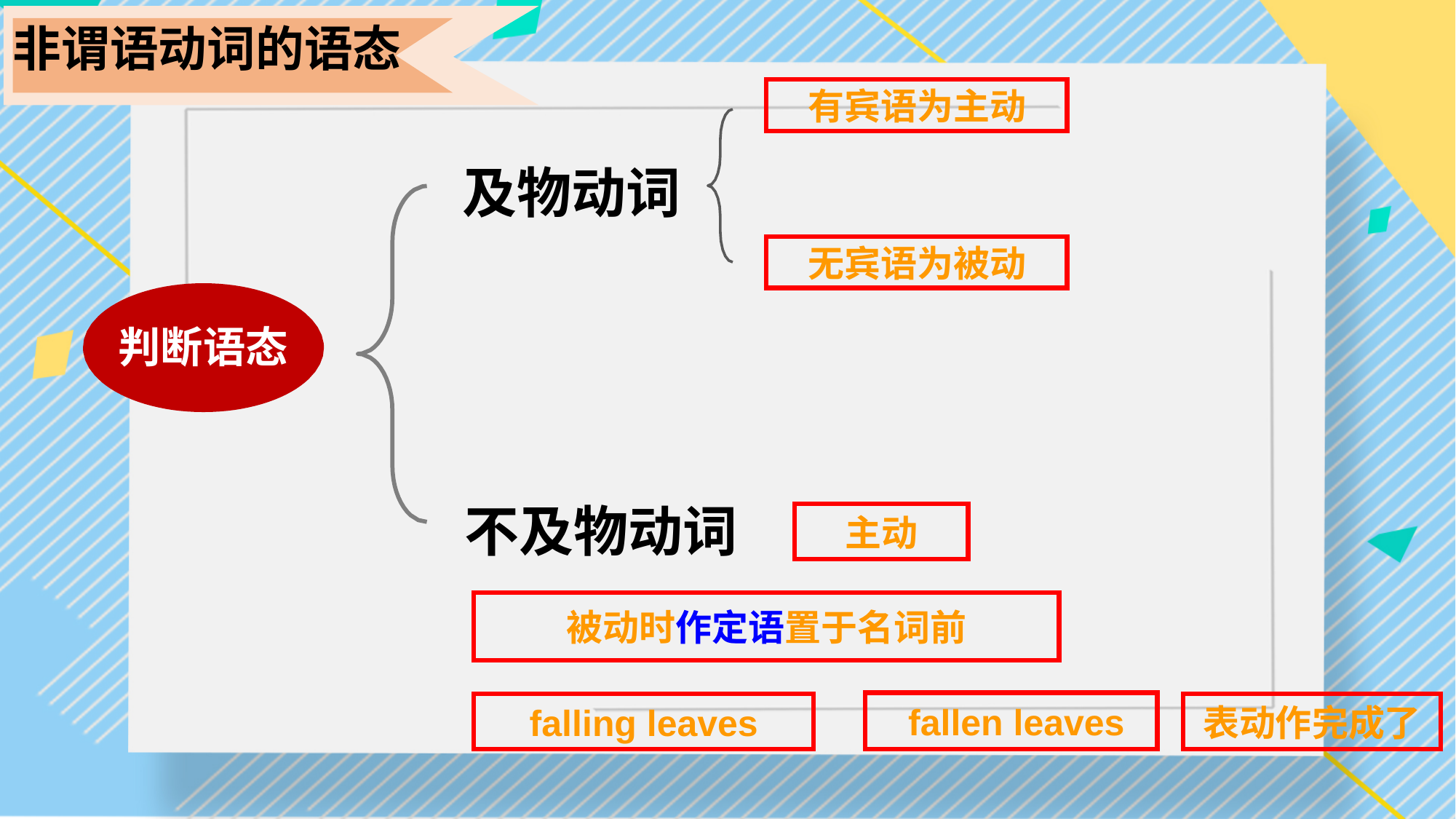

非谓语动词的语态
有宾语为主动

及物动词

无宾语为被动

判断语态
不及物动词
主动
被动时作定语置于名词前
 fallen leaves
falling leaves
表动作完成了